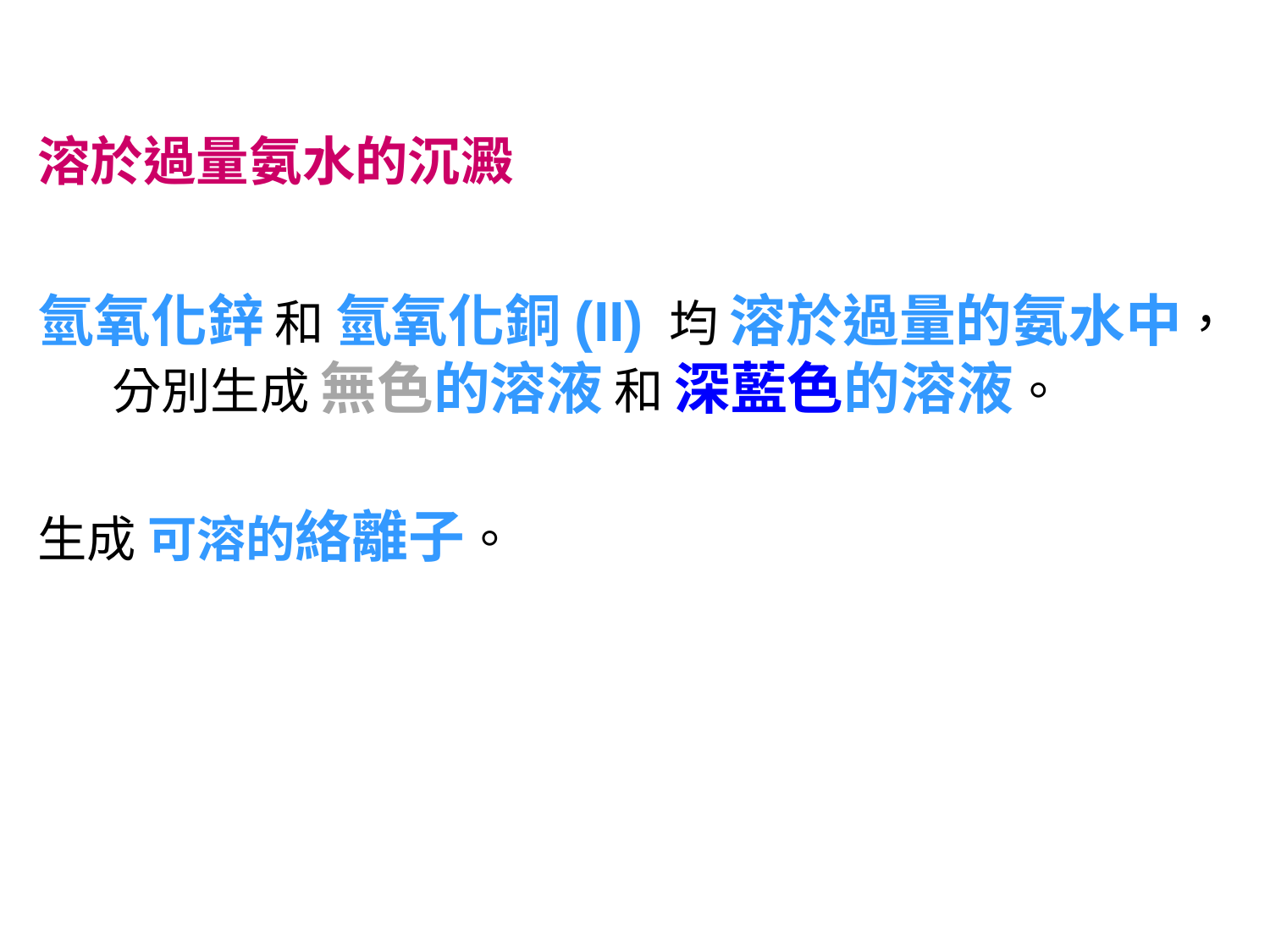

溶於過量氨水的沉澱
氫氧化鋅 和 氫氧化銅(II) 均 溶於過量的氨水中，分別生成 無色的溶液 和 深藍色的溶液。
生成 可溶的絡離子。